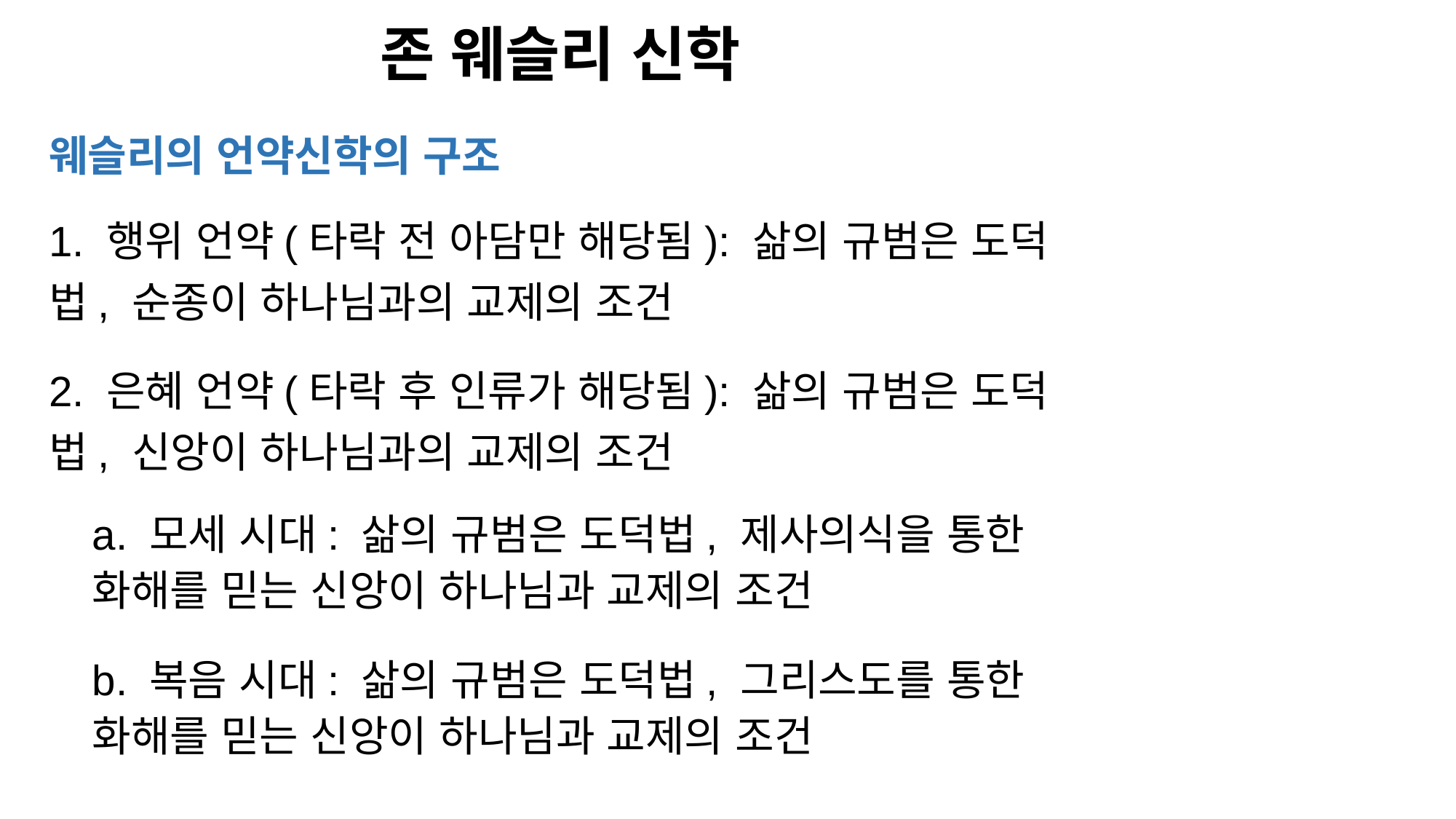

# 존 웨슬리 신학
웨슬리의 언약신학의 구조
1. 행위 언약(타락 전 아담만 해당됨): 삶의 규범은 도덕법, 순종이 하나님과의 교제의 조건
2. 은혜 언약(타락 후 인류가 해당됨): 삶의 규범은 도덕법, 신앙이 하나님과의 교제의 조건
a. 모세 시대: 삶의 규범은 도덕법, 제사의식을 통한 화해를 믿는 신앙이 하나님과 교제의 조건
b. 복음 시대: 삶의 규범은 도덕법, 그리스도를 통한 화해를 믿는 신앙이 하나님과 교제의 조건